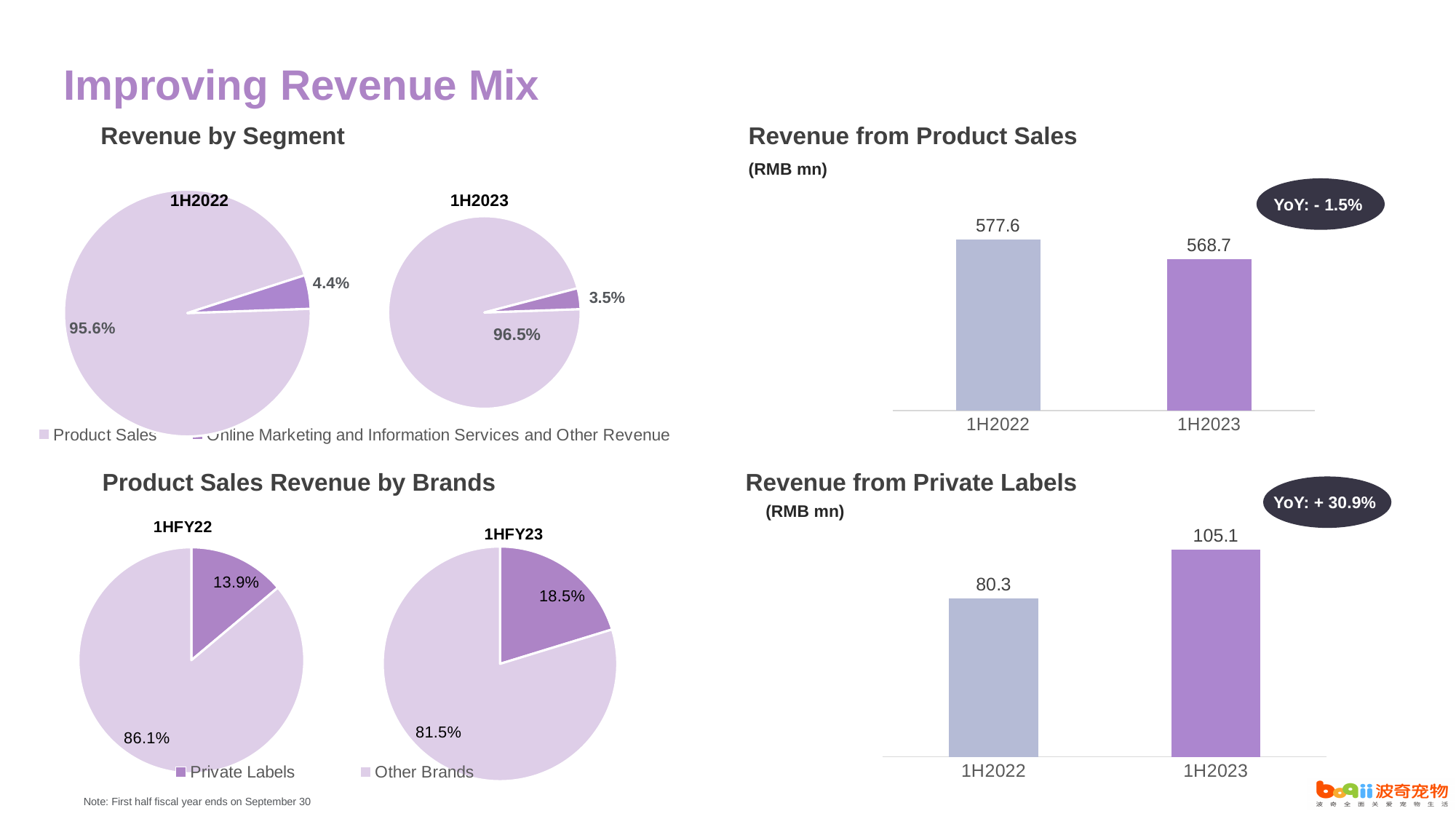

Improving Revenue Mix
Revenue by Segment
Revenue from Product Sales
(RMB mn)
YoY: - 1.5%
1H2022

### Chart

| Category | 销售额 |
|---|---|
| Product Sales | 0.956 |
| Online Marketing and Information Services | 0.044 |
1H2023

### Chart

| Category | 销售额 |
|---|---|
| Product Sales | 0.965 |
| Online Marketing and Information Services and Other Revenue | 0.035 |

### Chart

| Category | 數列 2 |
|---|---|
| 1H2022 | 577.6 |
| 1H2023 | 568.7 |
3.5%
96.5%
Product Sales Revenue by Brands
Revenue from Private Labels
YoY: + 30.9%

### Chart: 1HFY22

| Category | 1QFY22 |
|---|---|
| Private Labels | 80255700.20837721 |
| Other Labels | 497327424.8272728 |

### Chart: 1HFY23

| Category | 2QFY23 |
|---|---|
| Private Labels | 53800173.459753886 |
| Other Brands | 211709106.68342358 |
(RMB mn)

### Chart

| Category | 數列 2 |
|---|---|
| 1H2022 | 80.3 |
| 1H2023 | 105.1 |
Note: First half fiscal year ends on September 30
6